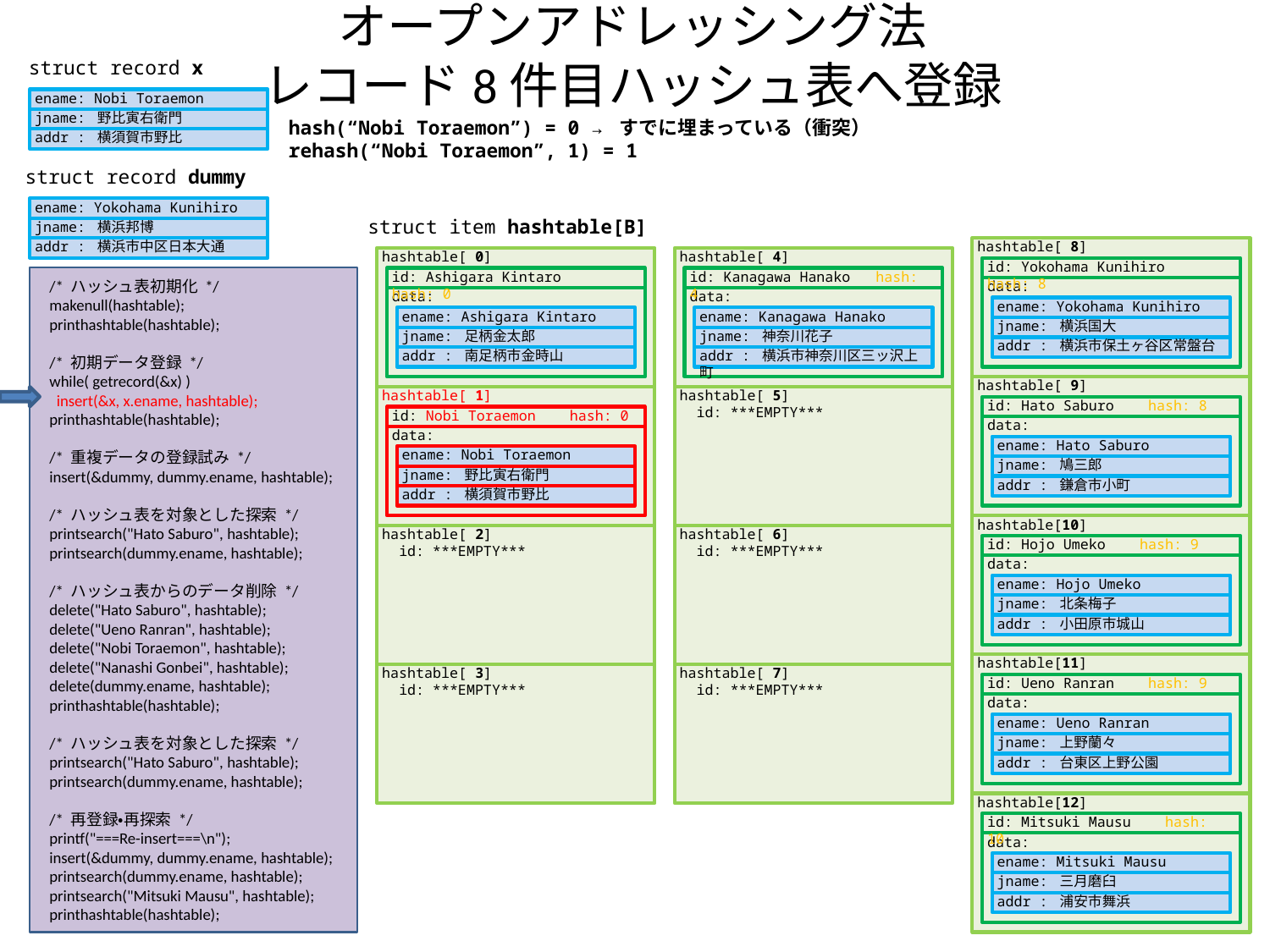

# オープンアドレッシング法 レコード8件目ハッシュ表へ登録
struct record x
ename: Nobi Toraemon
jname: 野比寅右衛門
addr : 横須賀市野比
hash(“Nobi Toraemon”) = 0 → すでに埋まっている（衝突）
rehash(“Nobi Toraemon”, 1) = 1
struct record dummy
ename: Yokohama Kunihiro
jname: 横浜邦博
addr : 横浜市中区日本大通
struct item hashtable[B]
hashtable[ 8]
  id: ***EMPTY***
hashtable[ 0]
  id: ***EMPTY***

hashtable[ 4]
  id: ***EMPTY***
id: Yokohama Kunihiro    hash: 8
data:
ename: Yokohama Kunihiro
jname: 横浜国大
addr : 横浜市保土ヶ谷区常盤台
  /* ハッシュ表初期化 */
  makenull(hashtable);
  printhashtable(hashtable);

  /* 初期データ登録 */
  while( getrecord(&x) )
    insert(&x, x.ename, hashtable);
  printhashtable(hashtable);

  /* 重複データの登録試み */
  insert(&dummy, dummy.ename, hashtable);

  /* ハッシュ表を対象とした探索 */
  printsearch("Hato Saburo", hashtable);
  printsearch(dummy.ename, hashtable);

  /* ハッシュ表からのデータ削除 */
  delete("Hato Saburo", hashtable);
  delete("Ueno Ranran", hashtable);
  delete("Nobi Toraemon", hashtable);
  delete("Nanashi Gonbei", hashtable);
  delete(dummy.ename, hashtable);
  printhashtable(hashtable);

  /* ハッシュ表を対象とした探索 */
  printsearch("Hato Saburo", hashtable);
  printsearch(dummy.ename, hashtable);

  /* 再登録・再探索 */
  printf("===Re-insert===\n");
  insert(&dummy, dummy.ename, hashtable);
  printsearch(dummy.ename, hashtable);
  printsearch("Mitsuki Mausu", hashtable);
  printhashtable(hashtable);
id: Ashigara Kintaro    hash: 0
data:
ename: Ashigara Kintaro
jname: 足柄金太郎
addr : 南足柄市金時山
id: Kanagawa Hanako   hash: 4
data:
ename: Kanagawa Hanako
jname: 神奈川花子
addr : 横浜市神奈川区三ッ沢上町
hashtable[ 9]
  id: ***EMPTY***

hashtable[ 1]
  id: ***EMPTY***
hashtable[ 5]
  id: ***EMPTY***
id: Hato Saburo    hash: 8
data:
ename: Hato Saburo
jname: 鳩三郎
addr : 鎌倉市小町
id: Nobi Toraemon    hash: 0

data:
ename: Nobi Toraemon

jname: 野比寅右衛門
addr : 横須賀市野比
hashtable[10]
  id: ***EMPTY***
hashtable[ 2]
  id: ***EMPTY***
hashtable[ 6]
  id: ***EMPTY***
id: Hojo Umeko    hash: 9
data:
ename: Hojo Umeko
jname: 北条梅子
addr : 小田原市城山
hashtable[11]
  id: ***EMPTY***
hashtable[ 3]
  id: ***EMPTY***

hashtable[ 7]
  id: ***EMPTY***
id: Ueno Ranran    hash: 9
data:
ename: Ueno Ranran
jname: 上野蘭々
addr : 台東区上野公園
hashtable[12]
  id: ***EMPTY***
id: Mitsuki Mausu    hash: 10

data:
ename: Mitsuki Mausu

jname: 三月磨臼
addr : 浦安市舞浜